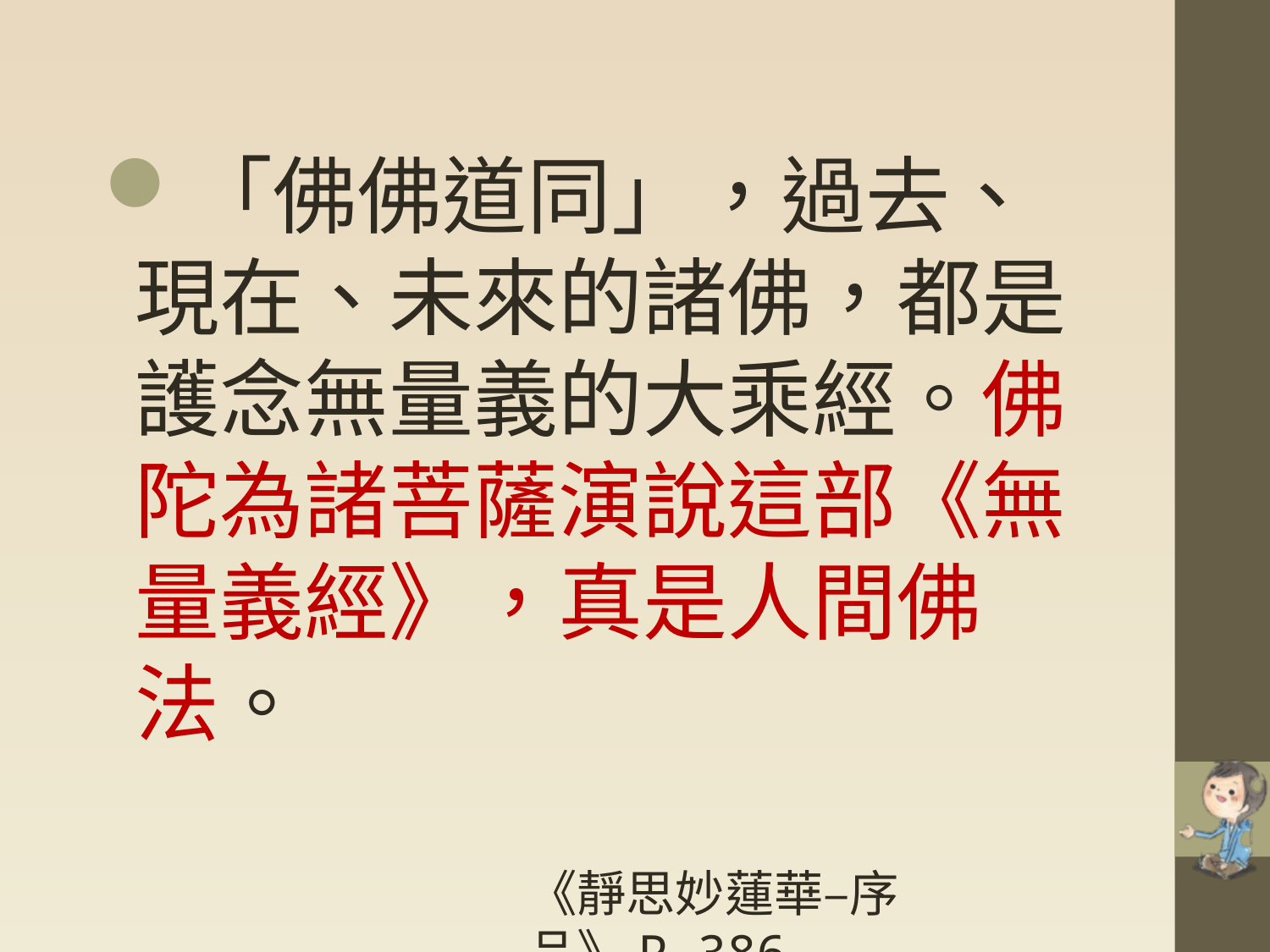

「佛佛道同」，過去、現在、未來的諸佛，都是護念無量義的大乘經。佛陀為諸菩薩演說這部《無量義經》，真是人間佛法。
《靜思妙蓮華–序品》P.386